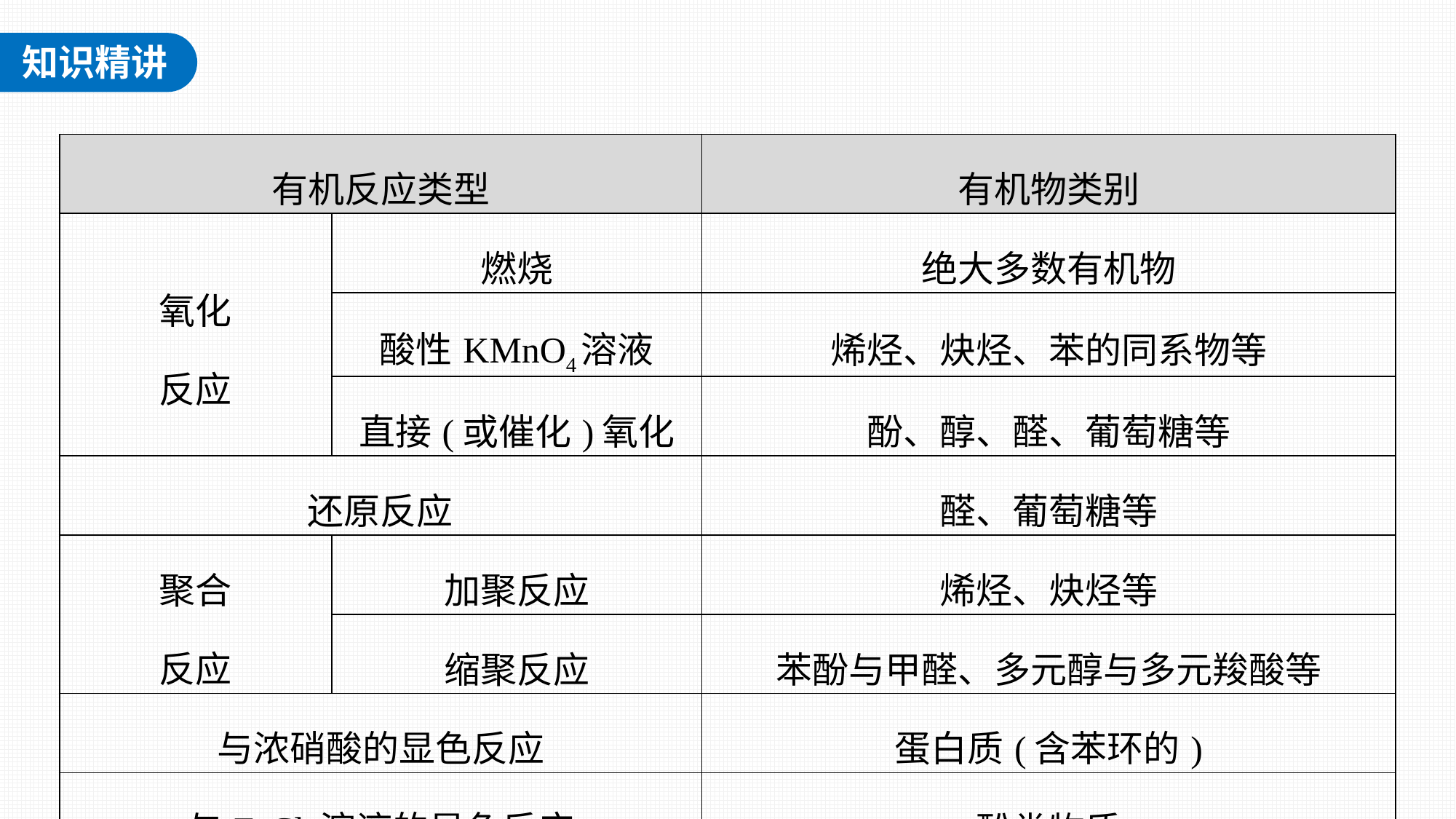

| 有机反应类型 |  | 有机物类别 |
| --- | --- | --- |
| 氧化 反应 | 燃烧 | 绝大多数有机物 |
|  | 酸性KMnO4溶液 | 烯烃、炔烃、苯的同系物等 |
|  | 直接(或催化)氧化 | 酚、醇、醛、葡萄糖等 |
| 还原反应 |  | 醛、葡萄糖等 |
| 聚合 反应 | 加聚反应 | 烯烃、炔烃等 |
|  | 缩聚反应 | 苯酚与甲醛、多元醇与多元羧酸等 |
| 与浓硝酸的显色反应 |  | 蛋白质(含苯环的) |
| 与FeCl3溶液的显色反应 |  | 酚类物质 |